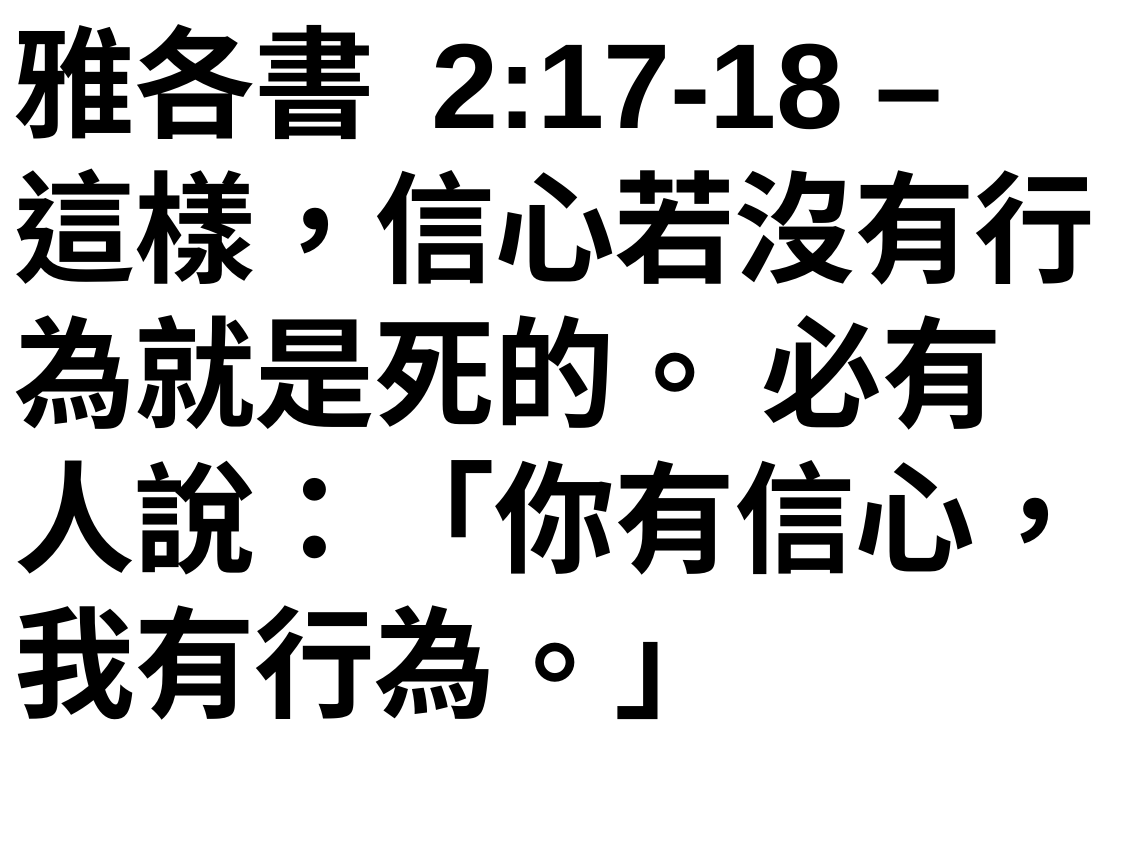

雅各書 2:17-18 –
這樣，信心若沒有行為就是死的。 必有人說：「你有信心，我有行為。」

你將你沒有行為的信心指給我看，我便藉著我的行為，將我的信心指給你看。